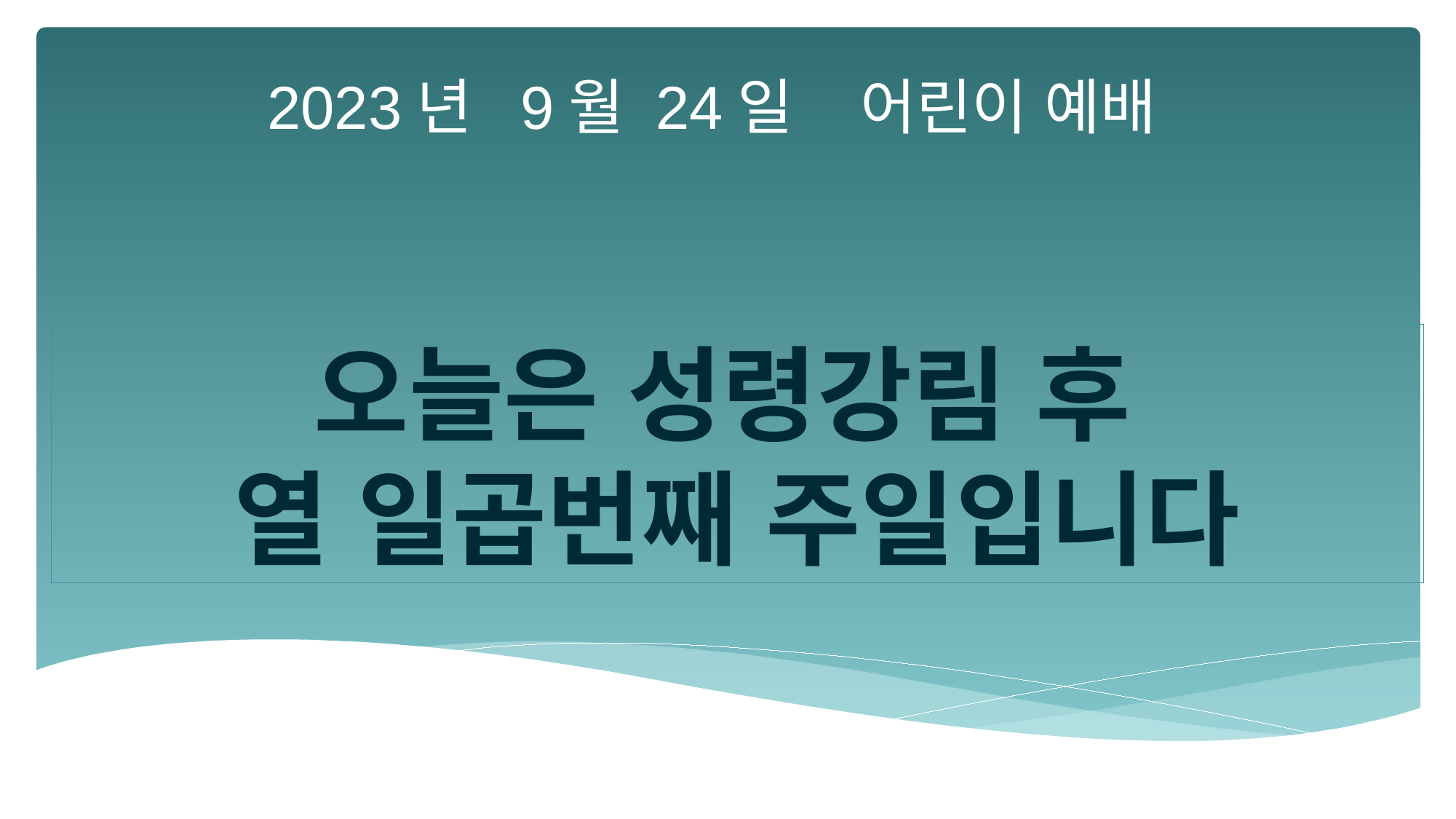

2023년  9월 24일    어린이 예배
오늘은 성령강림 후
열 일곱번째 주일입니다